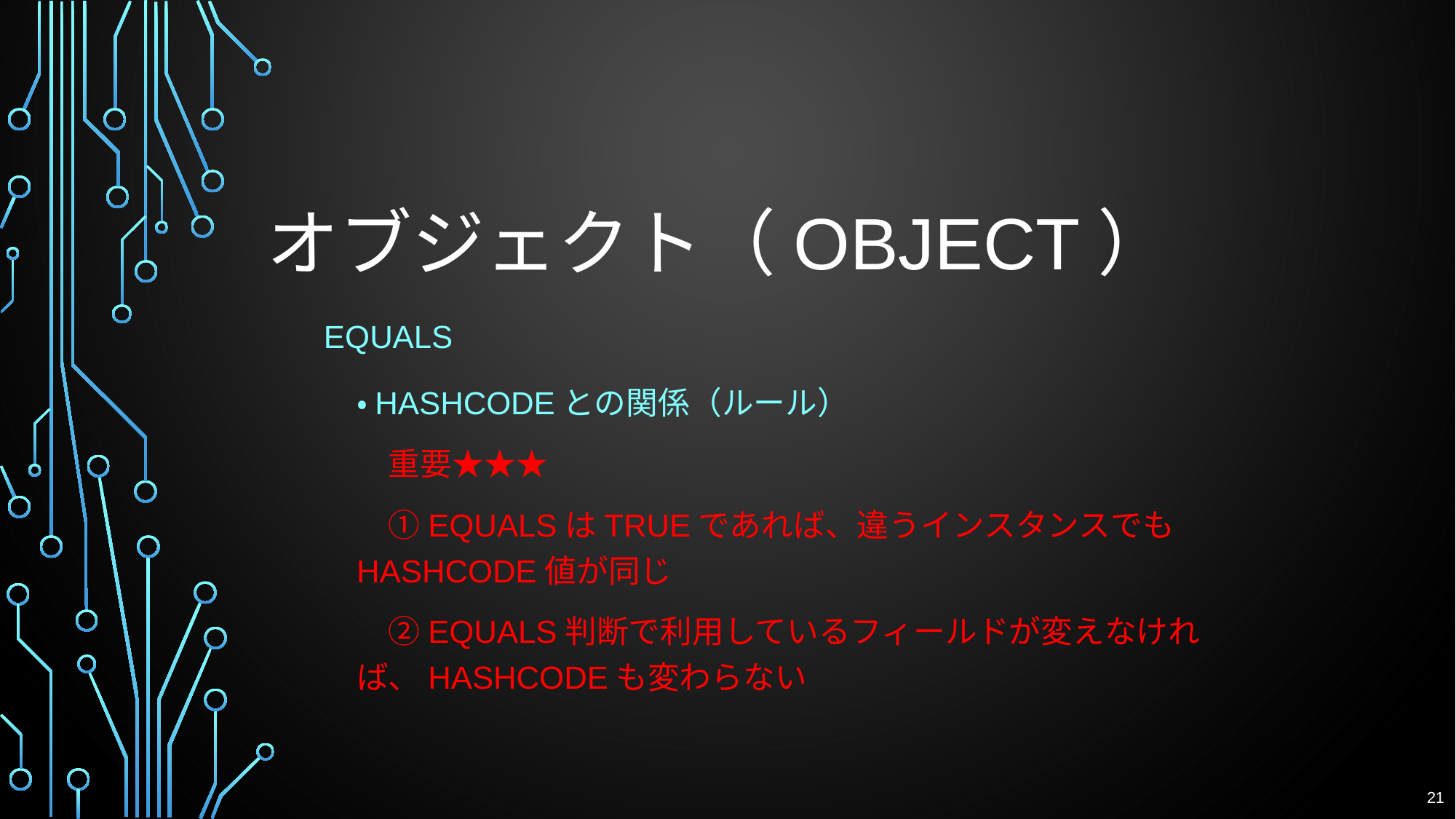

# オブジェクト（Object）
EQUALS
・HASHCODEとの関係（ルール）
　重要★★★
　①equalsはTRUEであれば、違うインスタンスでもhashcode値が同じ
　②equals判断で利用しているフィールドが変えなければ、hashcodeも変わらない
21